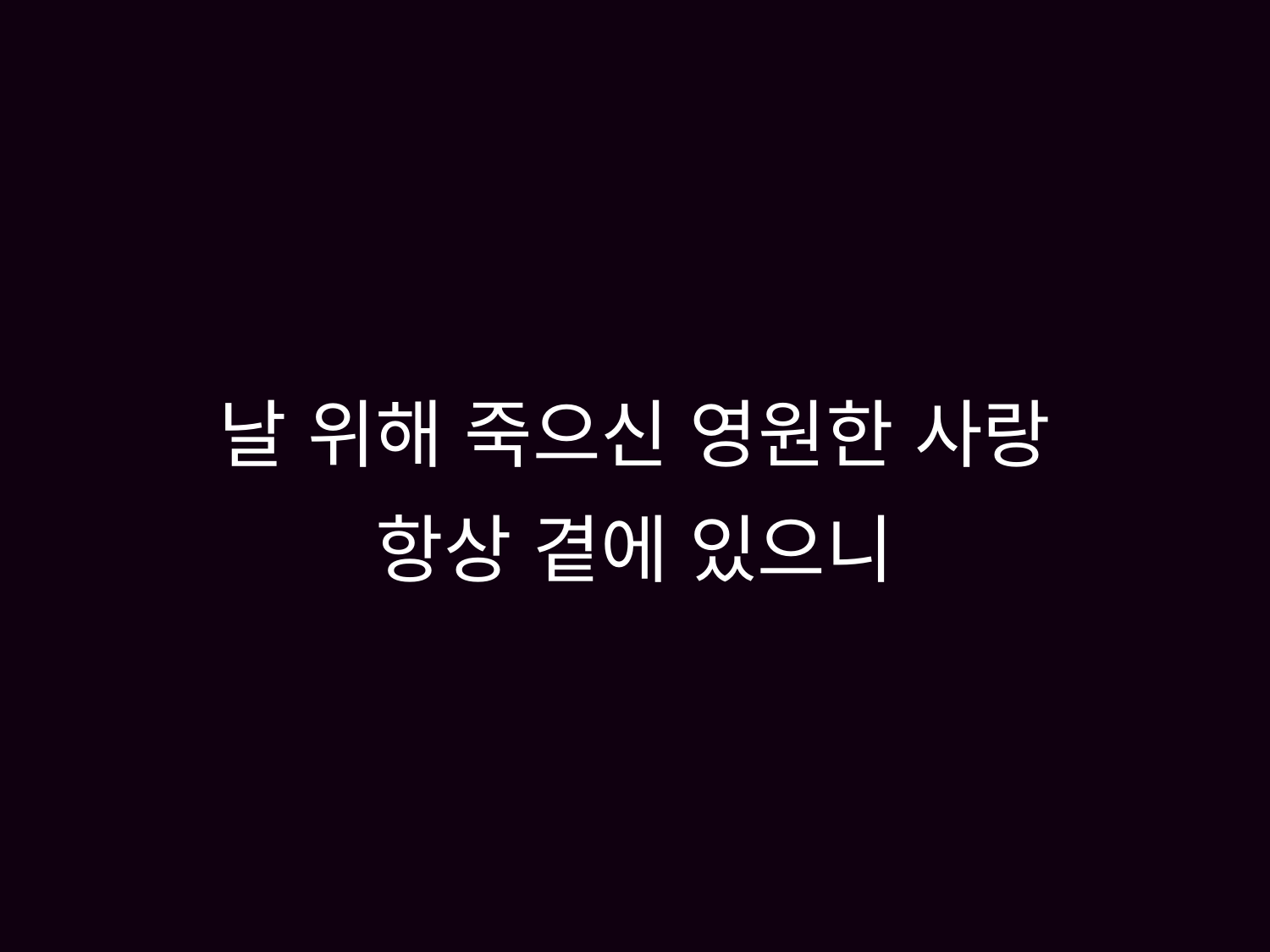

# 날 위해 죽으신 영원한 사랑 항상 곁에 있으니